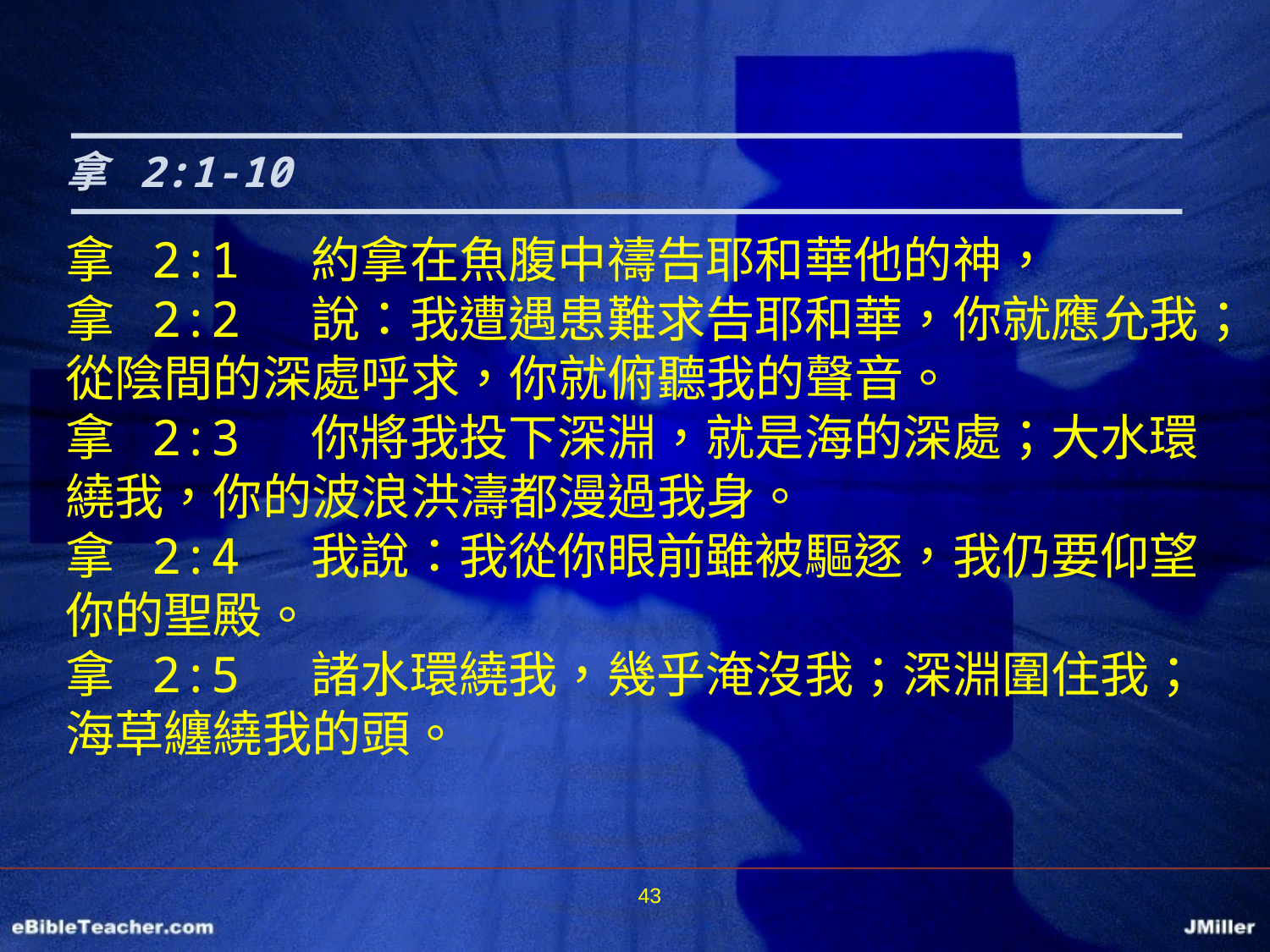

拿 2:1-10
拿 2:1  約拿在魚腹中禱告耶和華他的神，
拿 2:2  說：我遭遇患難求告耶和華，你就應允我；從陰間的深處呼求，你就俯聽我的聲音。
拿 2:3  你將我投下深淵，就是海的深處；大水環繞我，你的波浪洪濤都漫過我身。
拿 2:4  我說：我從你眼前雖被驅逐，我仍要仰望你的聖殿。
拿 2:5  諸水環繞我，幾乎淹沒我；深淵圍住我；海草纏繞我的頭。